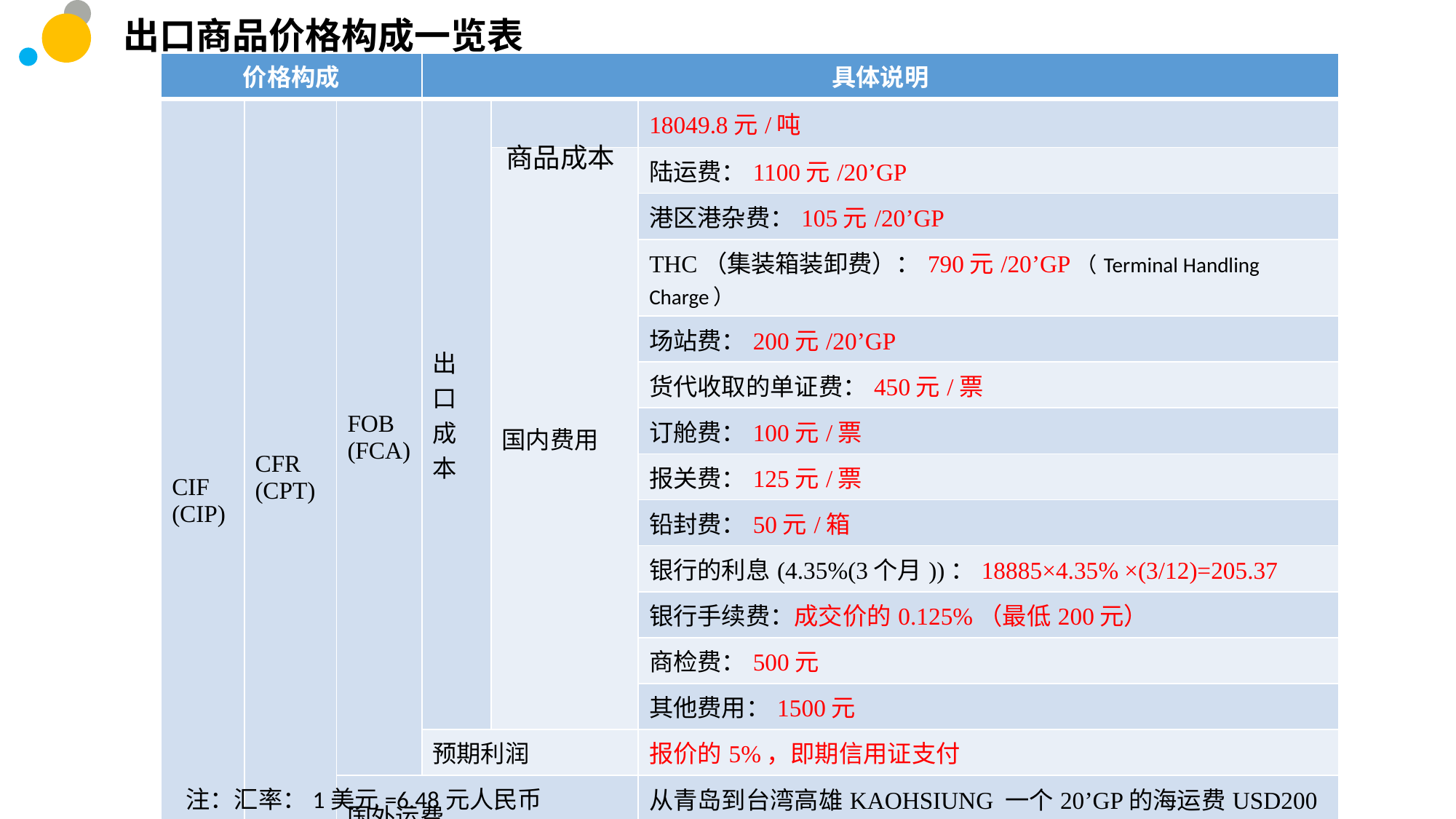

出口商品价格构成一览表
| 价格构成 |  |  | 具体说明 |  |  |
| --- | --- | --- | --- | --- | --- |
| CIF (CIP) | CFR (CPT) | FOB (FCA) | 出 口 成 本 |  | 18049.8元/吨 |
|  |  |  |  | 国内费用 | 陆运费：1100元/20’GP |
|  |  |  |  |  | 港区港杂费：105元/20’GP |
|  |  |  |  |  | THC（集装箱装卸费）：790元/20’GP（Terminal Handling Charge） |
|  |  |  |  |  | 场站费：200元/20’GP |
|  |  |  |  |  | 货代收取的单证费：450元/票 |
|  |  |  |  |  | 订舱费：100元/票 |
|  |  |  |  |  | 报关费：125元/票 |
|  |  |  |  |  | 铅封费：50元/箱 |
|  |  |  |  |  | 银行的利息(4.35%(3个月))：18885×4.35% ×(3/12)=205.37 |
|  |  |  |  |  | 银行手续费：成交价的0.125%（最低200元） |
|  |  |  |  |  | 商检费：500元 |
|  |  |  |  |  | 其他费用：1500元 |
|  |  |  | 预期利润 |  | 报价的5%，即期信用证支付 |
|  |  | 国外运费 |  |  | 从青岛到台湾高雄KAOHSIUNG 一个20’GP的海运费USD200 每吨海运费：200X6.48/12=108 元/吨 |
|  | 国外保险费 |  |  |  | 一切险费率：0.6%；战争险费率：0.03% |
商品成本
注：汇率：1美元=6.48元人民币